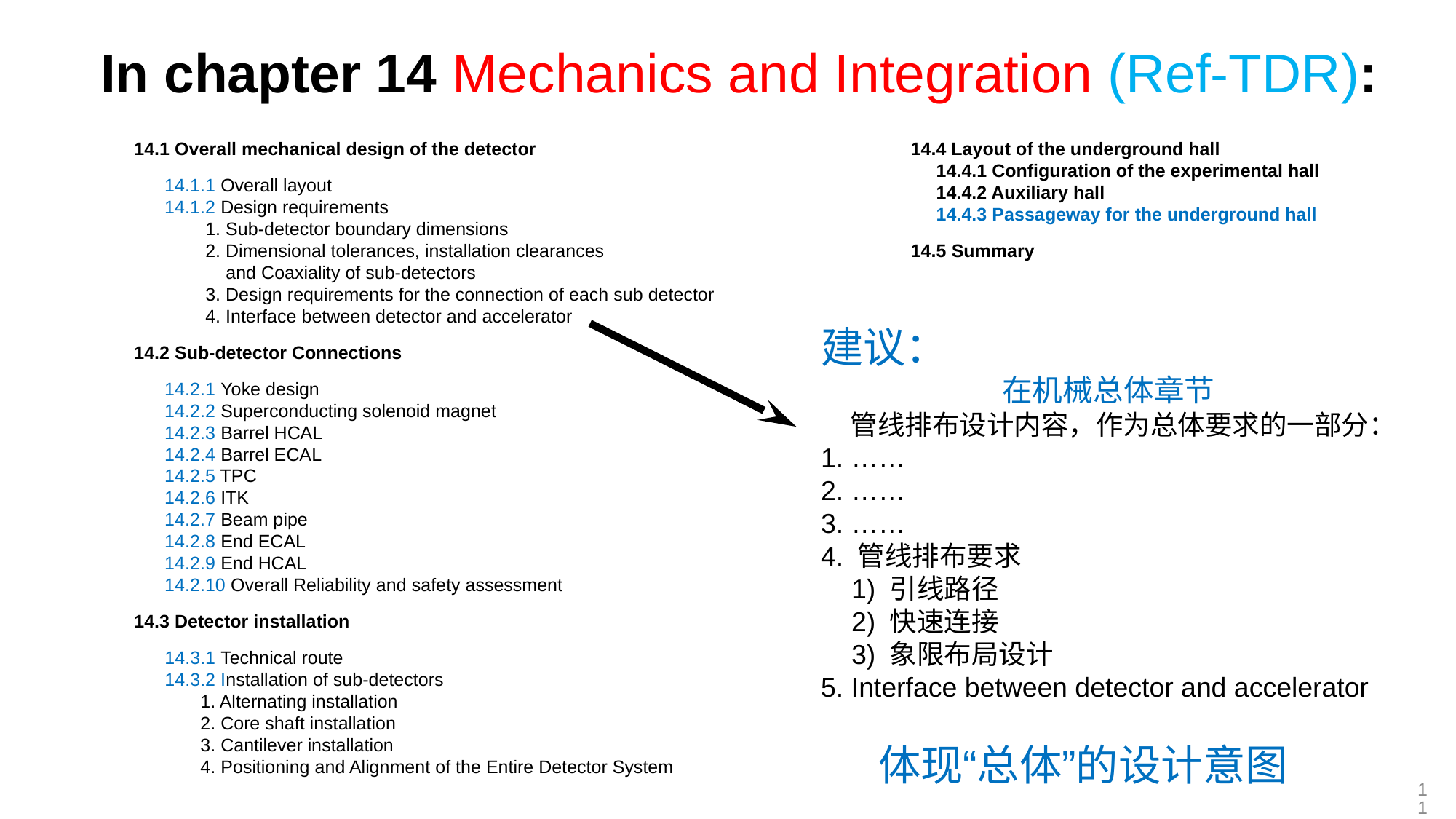

In chapter 14 Mechanics and Integration (Ref-TDR):
14.1 Overall mechanical design of the detector

      14.1.1 Overall layout
      14.1.2 Design requirements
              1. Sub-detector boundary dimensions
              2. Dimensional tolerances, installation clearances
                  and Coaxiality of sub-detectors
              3. Design requirements for the connection of each sub detector
              4. Interface between detector and accelerator

14.2 Sub-detector Connections

      14.2.1 Yoke design
      14.2.2 Superconducting solenoid magnet
      14.2.3 Barrel HCAL
      14.2.4 Barrel ECAL
      14.2.5 TPC
      14.2.6 ITK
      14.2.7 Beam pipe
      14.2.8 End ECAL
      14.2.9 End HCAL
      14.2.10 Overall Reliability and safety assessment

14.3 Detector installation

      14.3.1 Technical route
      14.3.2 Installation of sub-detectors
             1. Alternating installation
             2. Core shaft installation
             3. Cantilever installation
             4. Positioning and Alignment of the Entire Detector System
14.4 Layout of the underground hall
     14.4.1 Configuration of the experimental hall
     14.4.2 Auxiliary hall
     14.4.3 Passageway for the underground hall

14.5 Summary
建议：
在机械总体章节
   管线排布设计内容，作为总体要求的一部分：
1. ……
2. ……
3. ……
4. 管线排布要求
    1) 引线路径
    2) 快速连接
    3) 象限布局设计
5. Interface between detector and accelerator
体现“总体”的设计意图
11